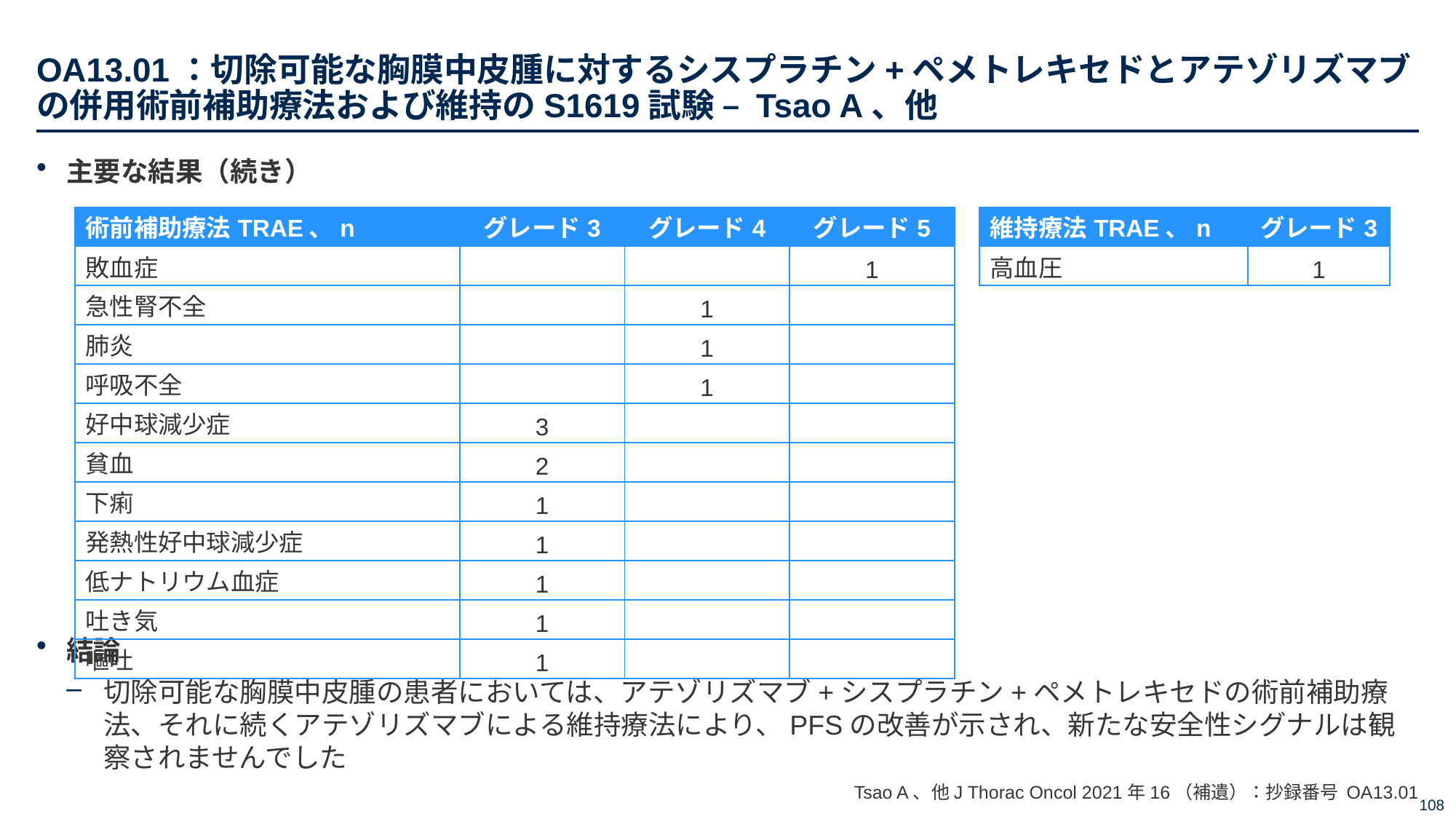

# OA13.01：切除可能な胸膜中皮腫に対するシスプラチン+ペメトレキセドとアテゾリズマブの併用術前補助療法および維持のS1619試験 – Tsao A、他
主要な結果（続き）
結論
切除可能な胸膜中皮腫の患者においては、アテゾリズマブ+シスプラチン+ペメトレキセドの術前補助療法、それに続くアテゾリズマブによる維持療法により、PFSの改善が示され、新たな安全性シグナルは観察されませんでした

| 術前補助療法TRAE、n | グレード3 | グレード4 | グレード5 |
| --- | --- | --- | --- |
| 敗血症 |  |  | 1 |
| 急性腎不全 |  | 1 |  |
| 肺炎 |  | 1 |  |
| 呼吸不全 |  | 1 |  |
| 好中球減少症 | 3 |  |  |
| 貧血 | 2 |  |  |
| 下痢 | 1 |  |  |
| 発熱性好中球減少症 | 1 |  |  |
| 低ナトリウム血症 | 1 |  |  |
| 吐き気 | 1 |  |  |
| 嘔吐 | 1 |  |  |
| 維持療法TRAE、n | グレード3 |
| --- | --- |
| 高血圧 | 1 |
Tsao A、他J Thorac Oncol 2021年16（補遺）：抄録番号 OA13.01